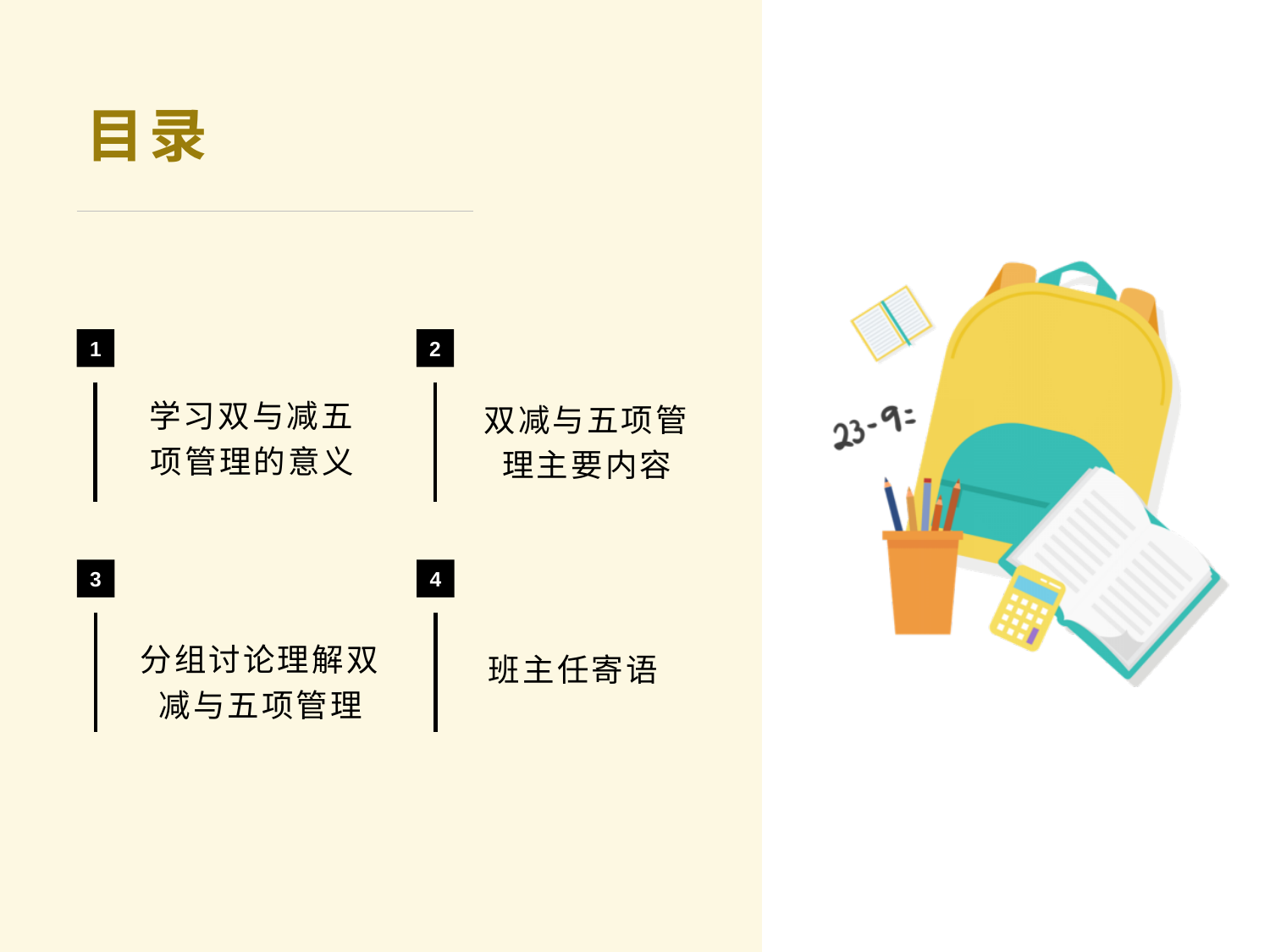

目录
1
2
学习双与减五项管理的意义
双减与五项管理主要内容
3
4
分组讨论理解双减与五项管理
班主任寄语